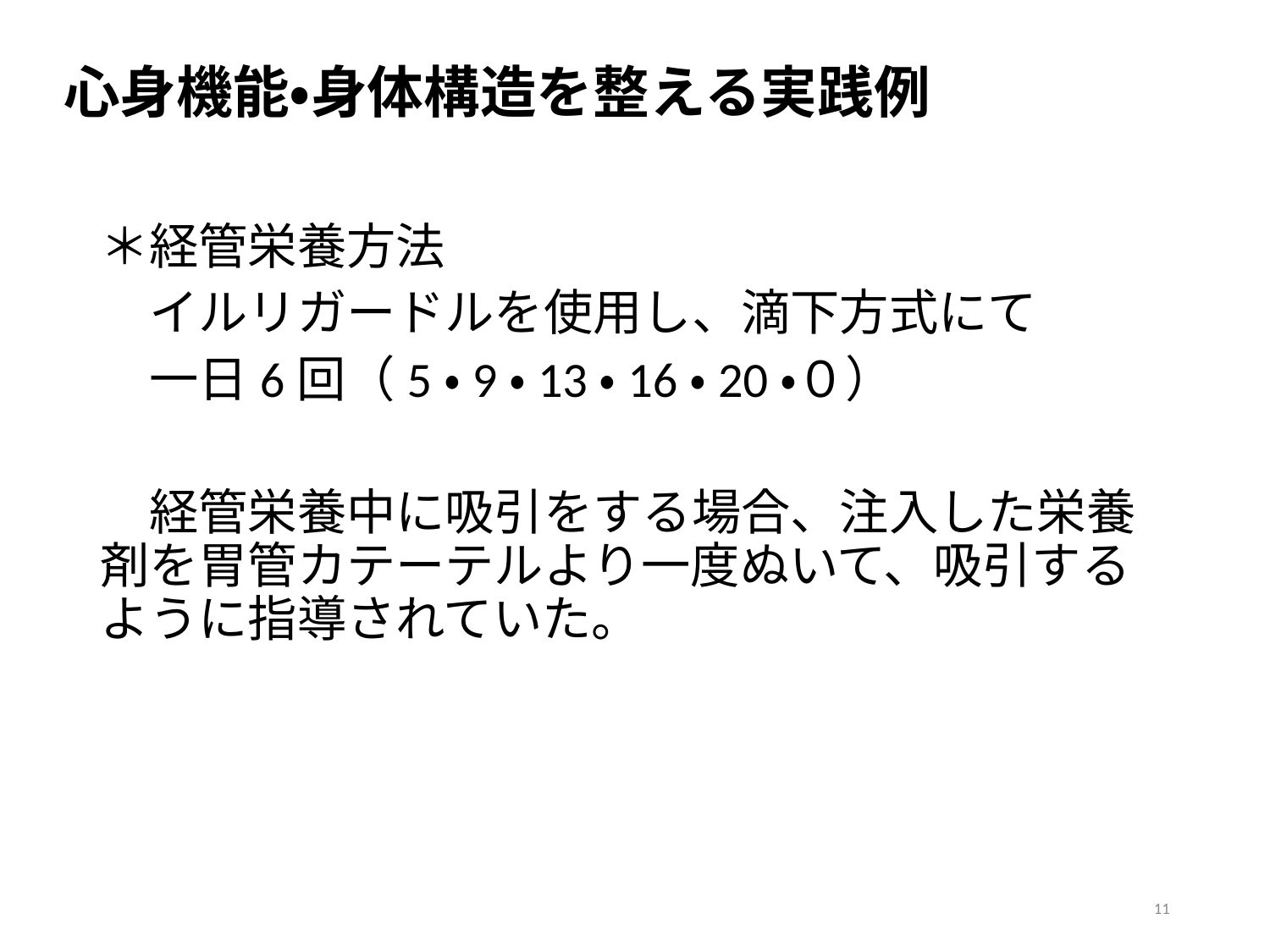

# 心身機能・身体構造を整える実践例
＊経管栄養方法
　イルリガードルを使用し、滴下方式にて
　一日6回（5・9・13・16・20・０）

　経管栄養中に吸引をする場合、注入した栄養剤を胃管カテーテルより一度ぬいて、吸引するように指導されていた。
11